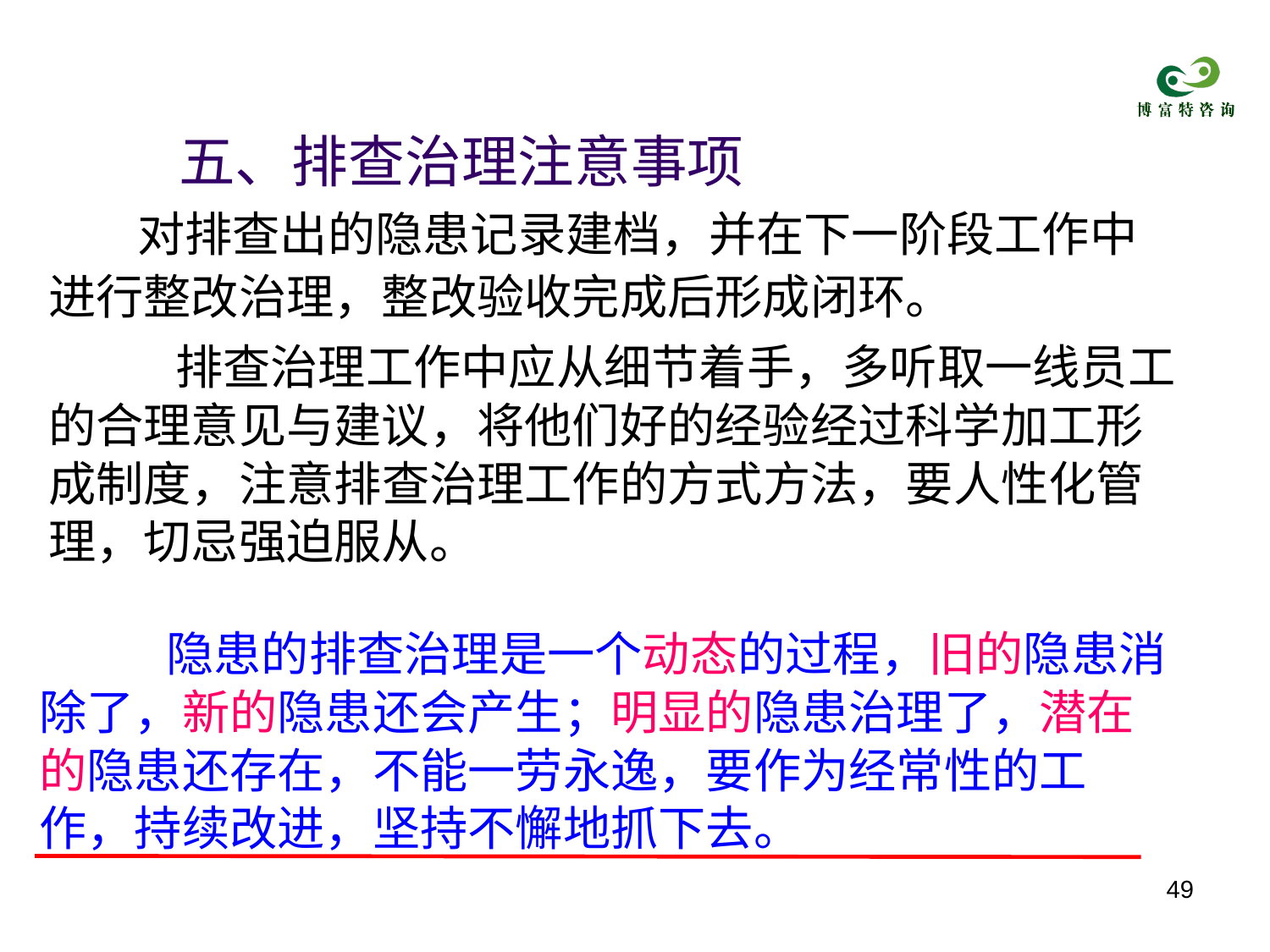

五、排查治理注意事项
对排查出的隐患记录建档，并在下一阶段工作中
进行整改治理，整改验收完成后形成闭环。

	排查治理工作中应从细节着手，多听取一线员工
的合理意见与建议，将他们好的经验经过科学加工形
成制度，注意排查治理工作的方式方法，要人性化管
理，切忌强迫服从。
	隐患的排查治理是一个动态的过程，旧的隐患消
除了，新的隐患还会产生；明显的隐患治理了，潜在
的隐患还存在，不能一劳永逸，要作为经常性的工
作，持续改进，坚持不懈地抓下去。